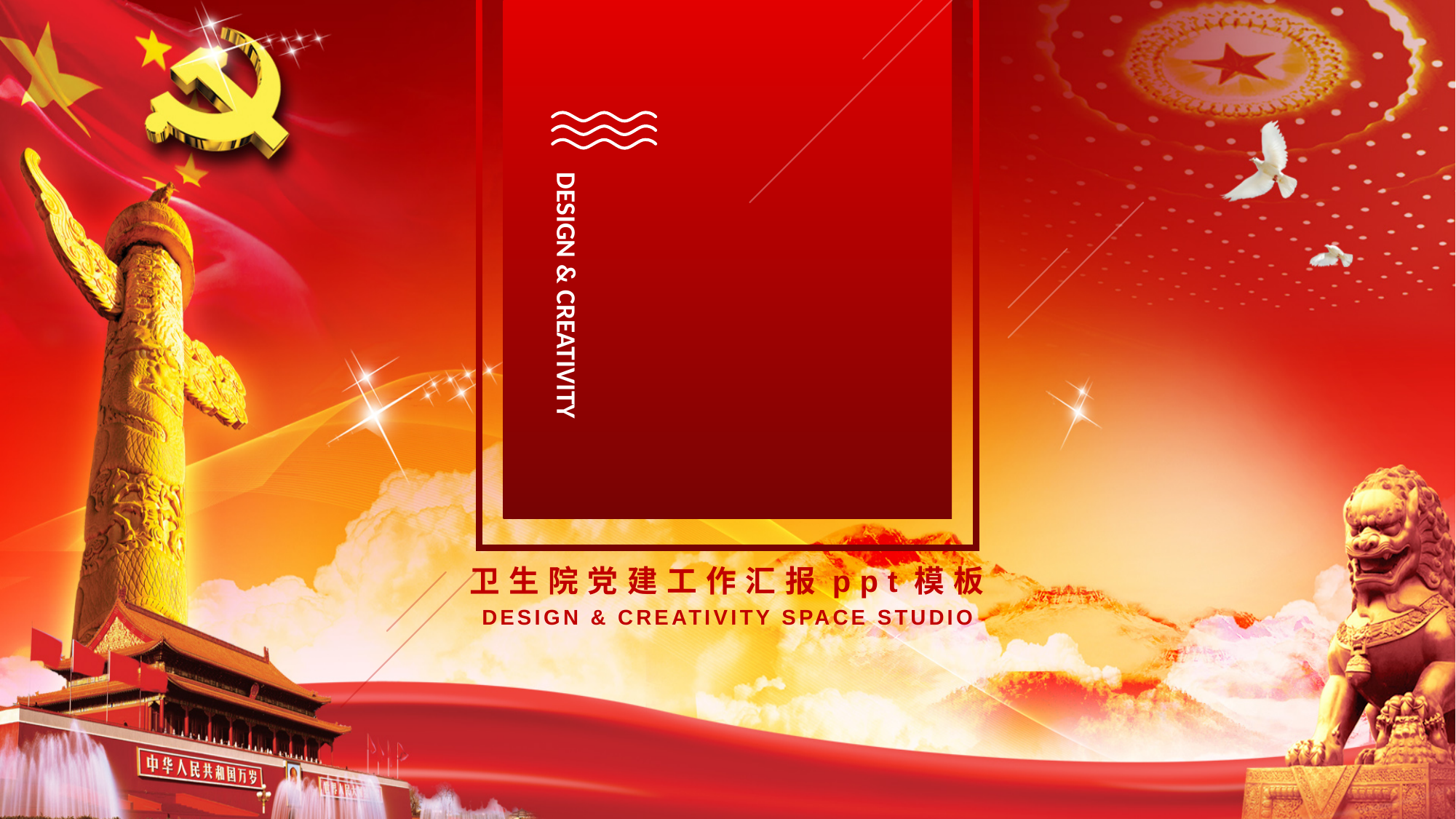

DESIGN & CREATIVITY
卫生院党建工作汇报ppt模板
DESIGN & CREATIVITY SPACE STUDIO